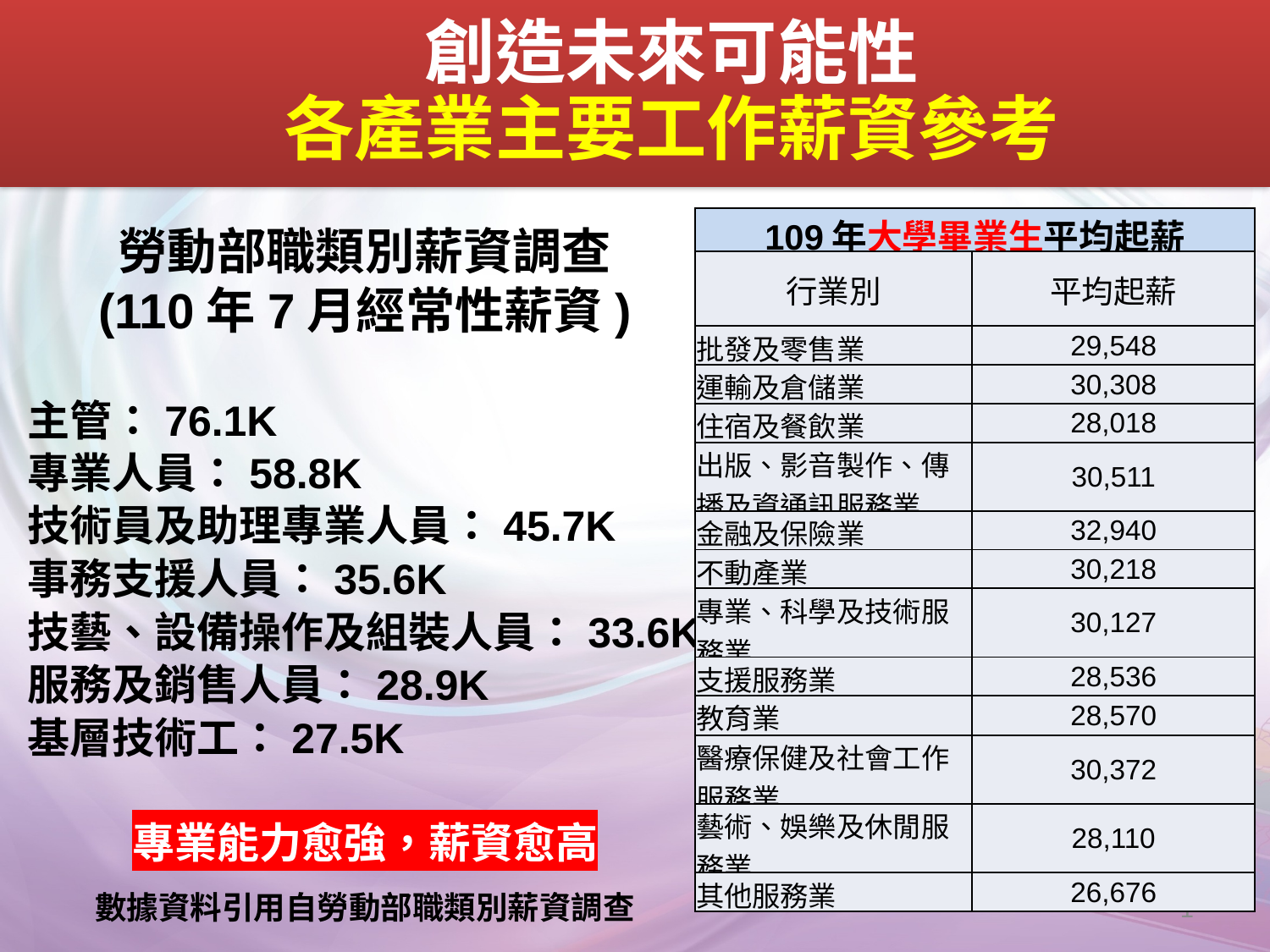

創造未來可能性
各產業主要工作薪資參考
| 109年大學畢業生平均起薪 |  |
| --- | --- |
| 行業別 | 平均起薪 |
| 批發及零售業 | 29,548 |
| 運輸及倉儲業 | 30,308 |
| 住宿及餐飲業 | 28,018 |
| 出版、影音製作、傳播及資通訊服務業 | 30,511 |
| 金融及保險業 | 32,940 |
| 不動產業 | 30,218 |
| 專業、科學及技術服務業 | 30,127 |
| 支援服務業 | 28,536 |
| 教育業 | 28,570 |
| 醫療保健及社會工作服務業 | 30,372 |
| 藝術、娛樂及休閒服務業 | 28,110 |
| 其他服務業 | 26,676 |
勞動部職類別薪資調查
(110年7月經常性薪資)

主管：76.1K
專業人員：58.8K
技術員及助理專業人員：45.7K
事務支援人員：35.6K
技藝、設備操作及組裝人員：33.6K
服務及銷售人員：28.9K
基層技術工：27.5K

專業能力愈強，薪資愈高
數據資料引用自勞動部職類別薪資調查
1